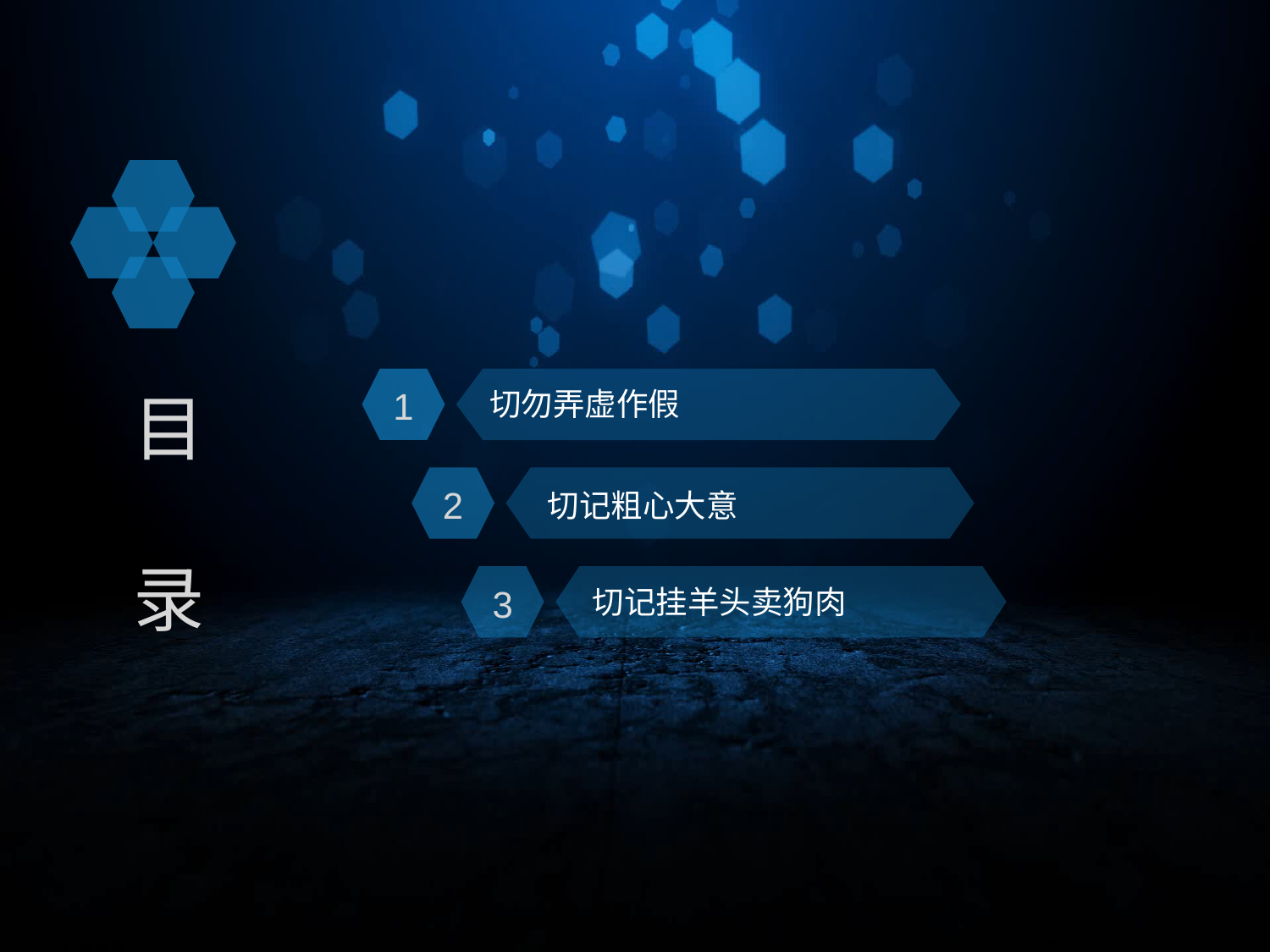

1

目

录
切勿弄虚作假

2

切记粗心大意

3

切记挂羊头卖狗肉